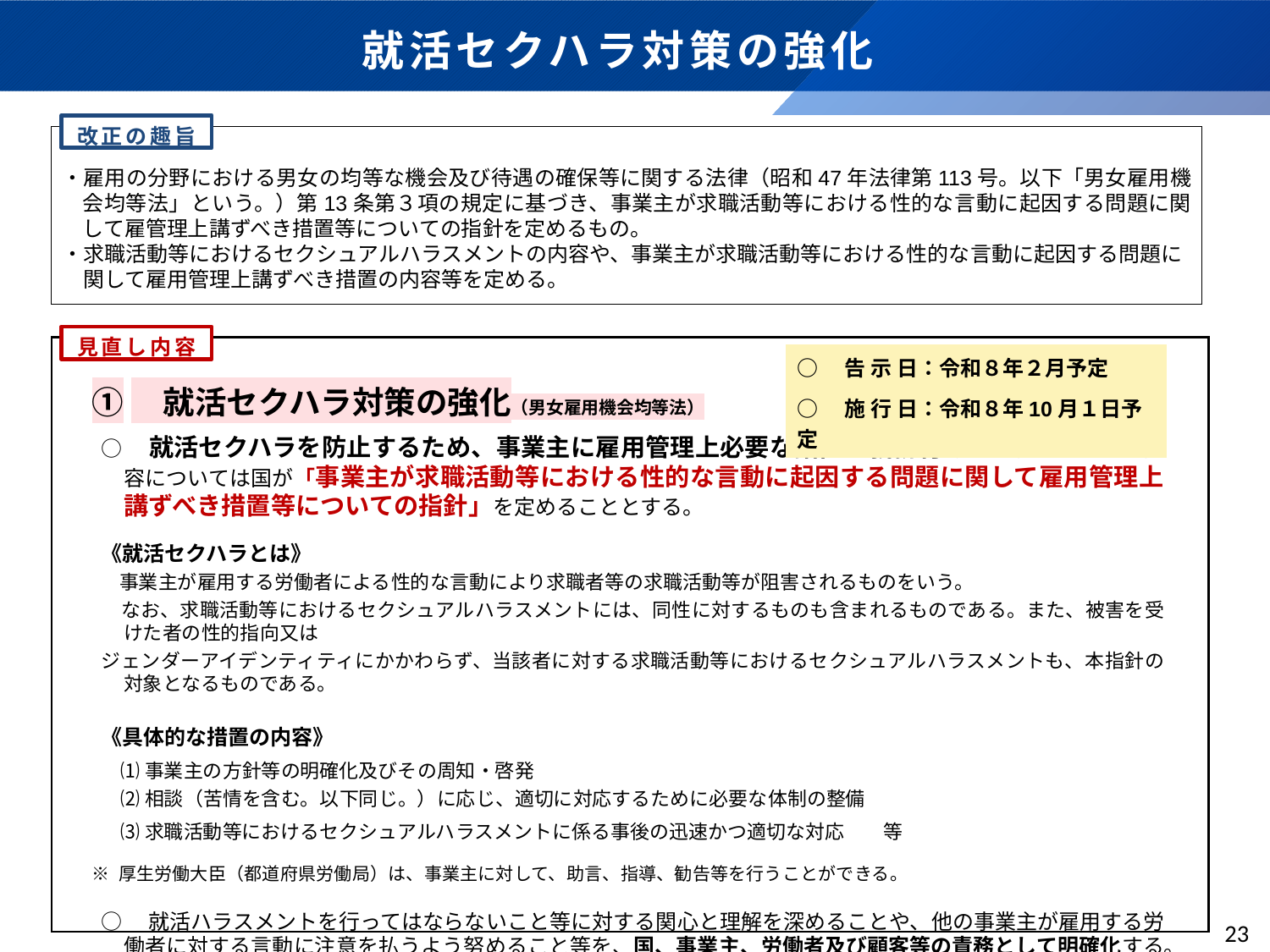

就活セクハラ対策の強化
改正の趣旨

・雇用の分野における男女の均等な機会及び待遇の確保等に関する法律（昭和47年法律第113号。以下「男女雇用機会均等法」という。）第13条第３項の規定に基づき、事業主が求職活動等における性的な言動に起因する問題に関して雇管理上講ずべき措置等についての指針を定めるもの。
・求職活動等におけるセクシュアルハラスメントの内容や、事業主が求職活動等における性的な言動に起因する問題に
　関して雇用管理上講ずべき措置の内容等を定める。
見直し内容

○　告 示 日：令和８年２月予定
○　施 行 日：令和８年10月１日予定
①　就活セクハラ対策の強化（男女雇用機会均等法）

○　就活セクハラを防止するため、事業主に雇用管理上必要な措置を義務付け、措置の具体的な内容については国が「事業主が求職活動等における性的な言動に起因する問題に関して雇用管理上講ずべき措置等についての指針」を定めることとする。

《就活セクハラとは》
　事業主が雇用する労働者による性的な言動により求職者等の求職活動等が阻害されるものをいう。
　なお、求職活動等におけるセクシュアルハラスメントには、同性に対するものも含まれるものである。また、被害を受けた者の性的指向又は
ジェンダーアイデンティティにかかわらず、当該者に対する求職活動等におけるセクシュアルハラスメントも、本指針の対象となるものである。

《具体的な措置の内容》
　⑴ 事業主の方針等の明確化及びその周知・啓発
　⑵ 相談（苦情を含む。以下同じ。）に応じ、適切に対応するために必要な体制の整備
　⑶ 求職活動等におけるセクシュアルハラスメントに係る事後の迅速かつ適切な対応　　等

※ 厚生労働大臣（都道府県労働局）は、事業主に対して、助言、指導、勧告等を行うことができる。

○　就活ハラスメントを行ってはならないこと等に対する関心と理解を深めることや、他の事業主が雇用する労働者に対する言動に注意を払うよう努めること等を、国、事業主、労働者及び顧客等の責務として明確化する。
23
23